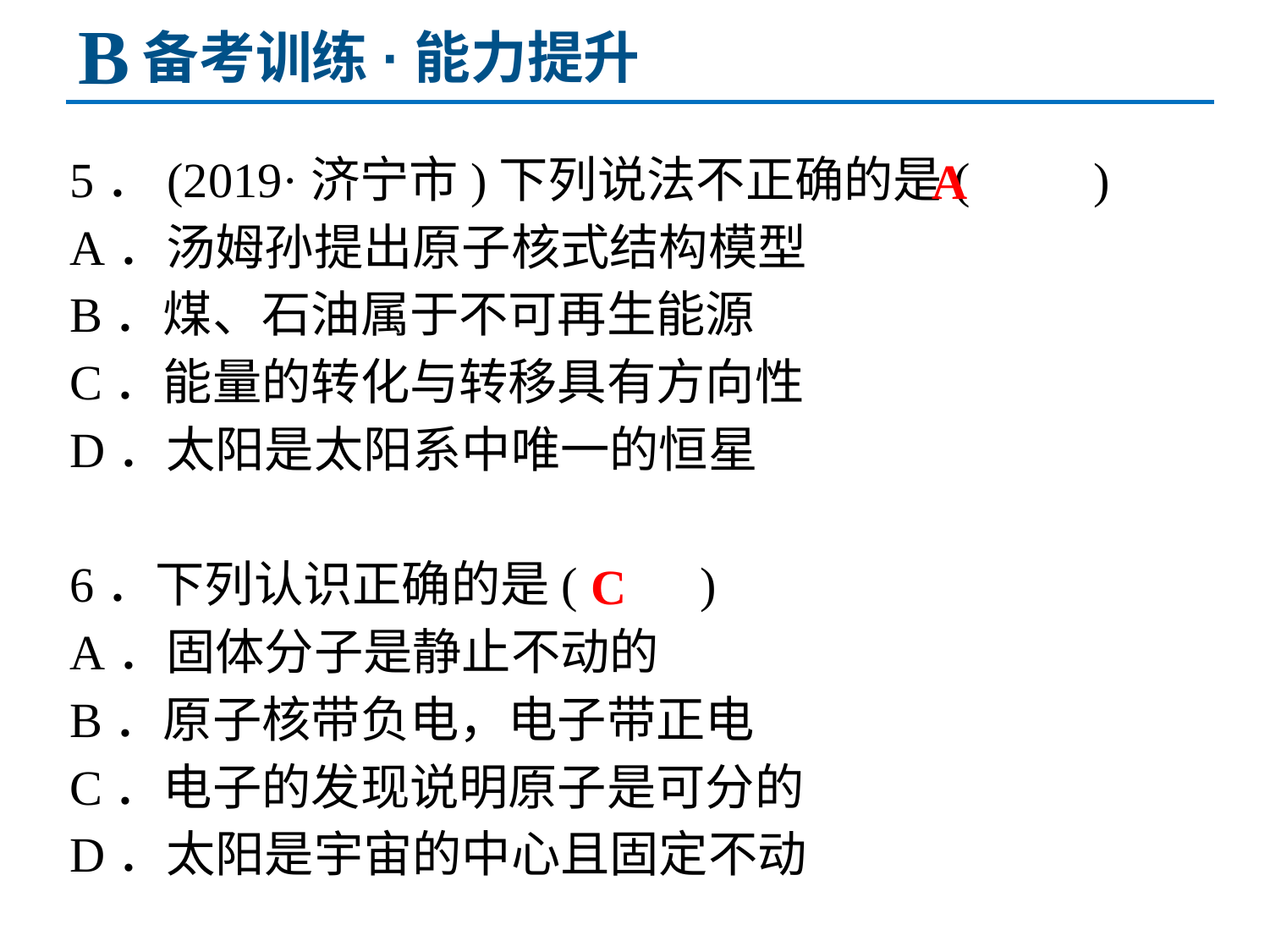

B
备考训练·能力提升
5．(2019·济宁市)下列说法不正确的是(　　)
A．汤姆孙提出原子核式结构模型
B．煤、石油属于不可再生能源
C．能量的转化与转移具有方向性
D．太阳是太阳系中唯一的恒星

6．下列认识正确的是(　　)
A．固体分子是静止不动的
B．原子核带负电，电子带正电
C．电子的发现说明原子是可分的
D．太阳是宇宙的中心且固定不动
A
C